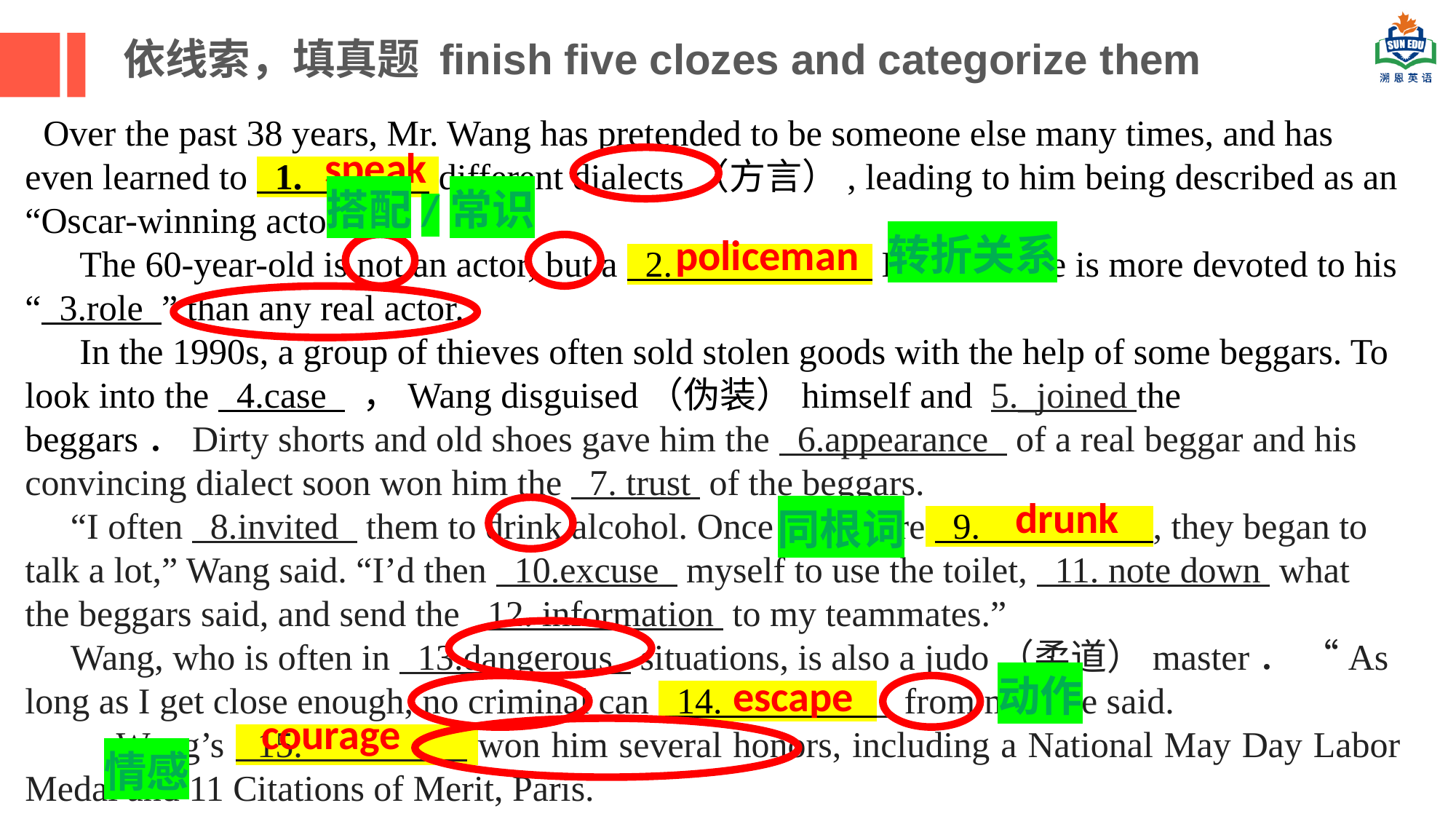

依线索，填真题 finish five clozes and categorize them

  Over the past 38 years, Mr. Wang has pretended to be someone else many times, and has even learned to   1.               different dialects（方言）, leading to him being described as an “Oscar-winning actor”.      The 60-year-old is not an actor, but a   2.                       However, he is more devoted to his “  3.role  ” than any real actor.      In the 1990s, a group of thieves often sold stolen goods with the help of some beggars. To look into the   4.case   ，Wang disguised（伪装）himself and  5._joined the beggars．Dirty shorts and old shoes gave him the   6.appearance   of a real beggar and his convincing dialect soon won him the   7. trust  of the beggars.     “I often   8.invited   them to drink alcohol. Once they were   9.                   , they began to talk a lot,” Wang said. “I’d then   10.excuse   myself to use the toilet,   11. note down  what the beggars said, and send the   12. information  to my teammates.”     Wang, who is often in   13.dangerous   situations, is also a judo（柔道）master． “As long as I get close enough, no criminal can   14.                    from me,” he said.     Wang’s   15.                won him several honors, including a National May Day Labor Medal and 11 Citations of Merit, Paris.
speak

搭配/常识
policeman
转折关系

drunk

同根词

escape
动作

courage

情感